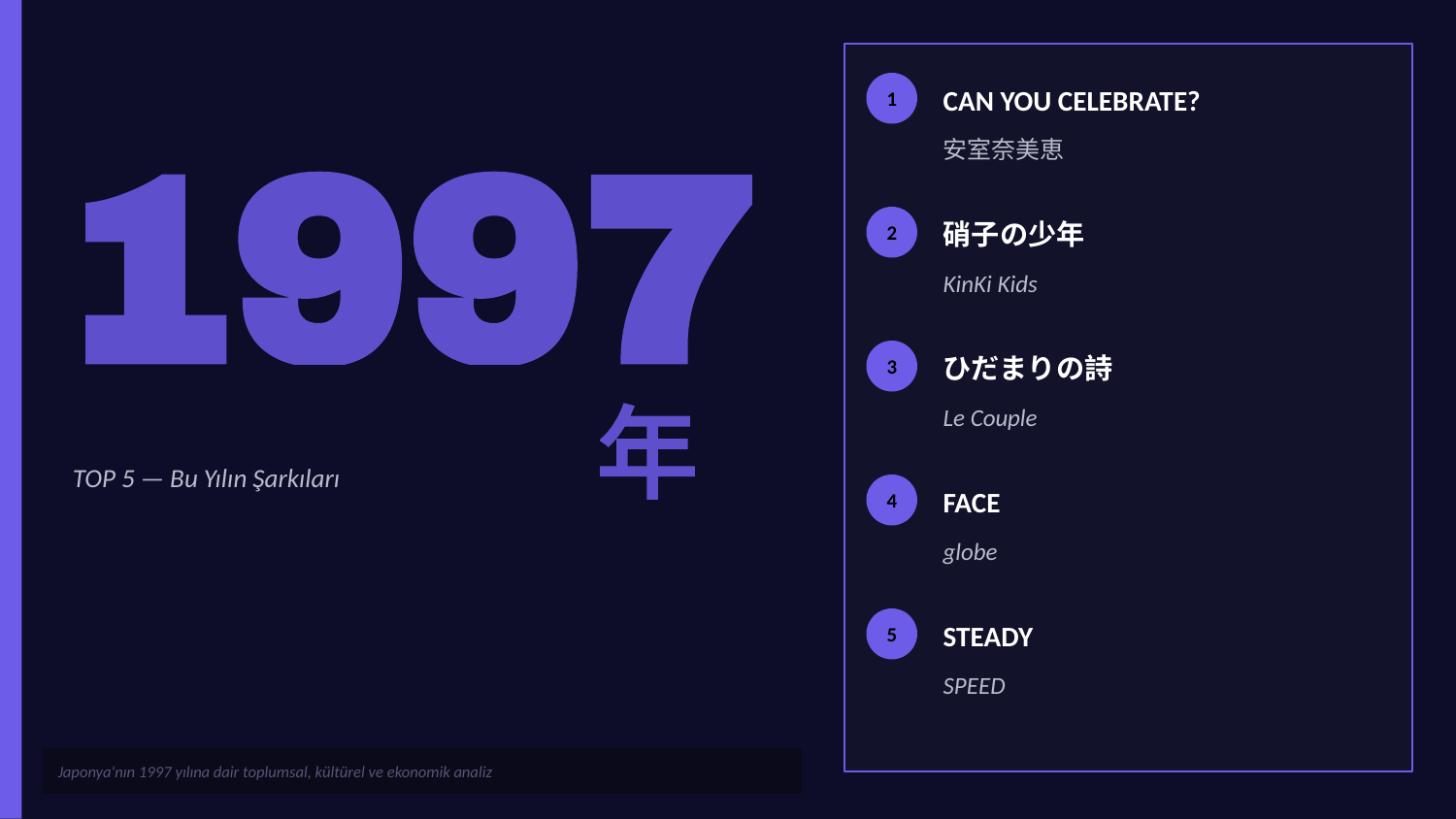

CAN YOU CELEBRATE?
1997

1
安室奈美恵
硝子の少年

2
KinKi Kids
ひだまりの詩

3
年
Le Couple
TOP 5 — Bu Yılın Şarkıları
FACE

4
globe
STEADY

5
SPEED

Japonya'nın 1997 yılına dair toplumsal, kültürel ve ekonomik analiz